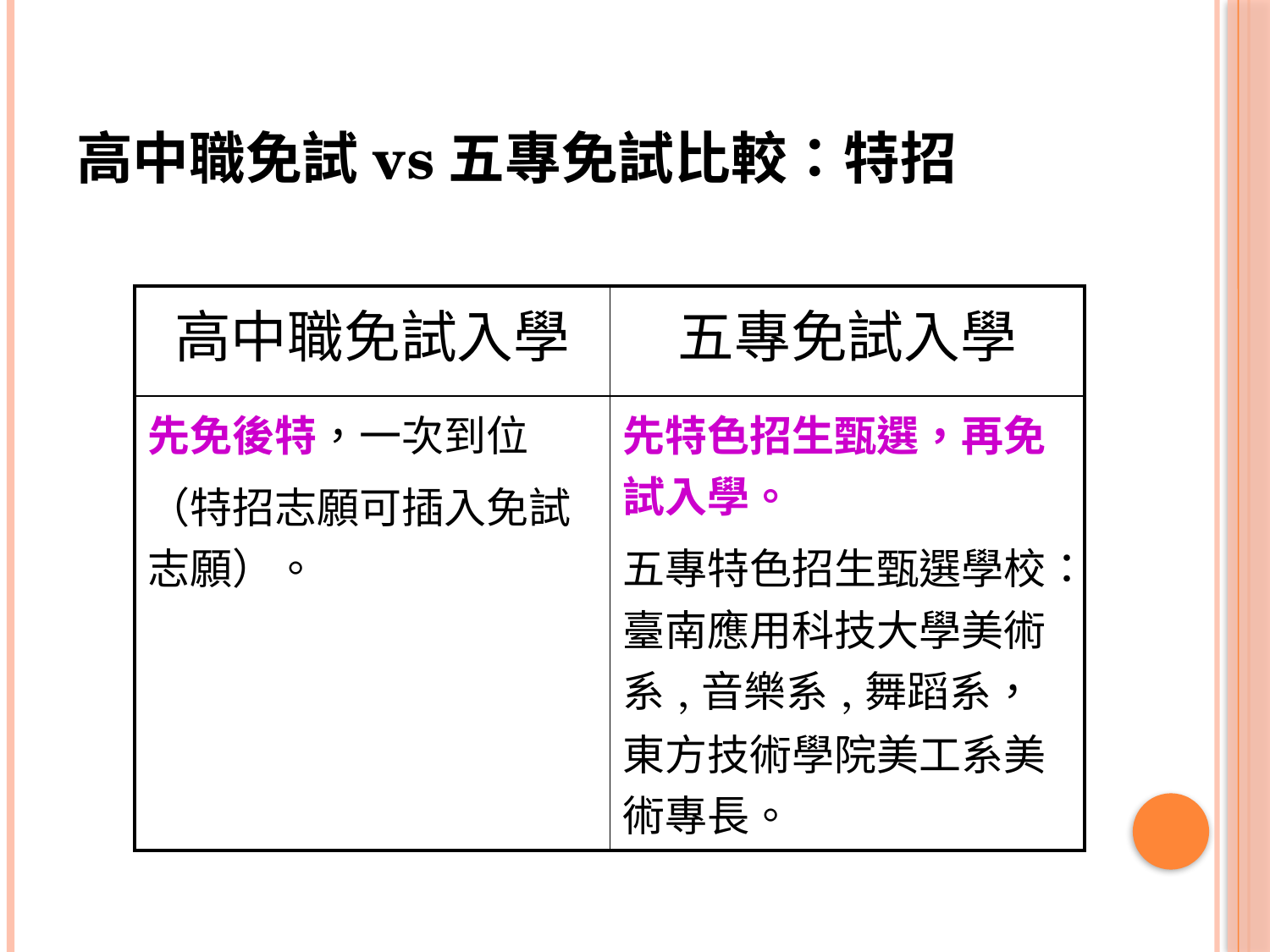

# 高中職免試vs五專免試比較：特招

| 高中職免試入學 | 五專免試入學 |
| --- | --- |
| 先免後特，一次到位 （特招志願可插入免試志願）。 | 先特色招生甄選，再免試入學。 五專特色招生甄選學校：臺南應用科技大學美術系,音樂系,舞蹈系，東方技術學院美工系美術專長。 |